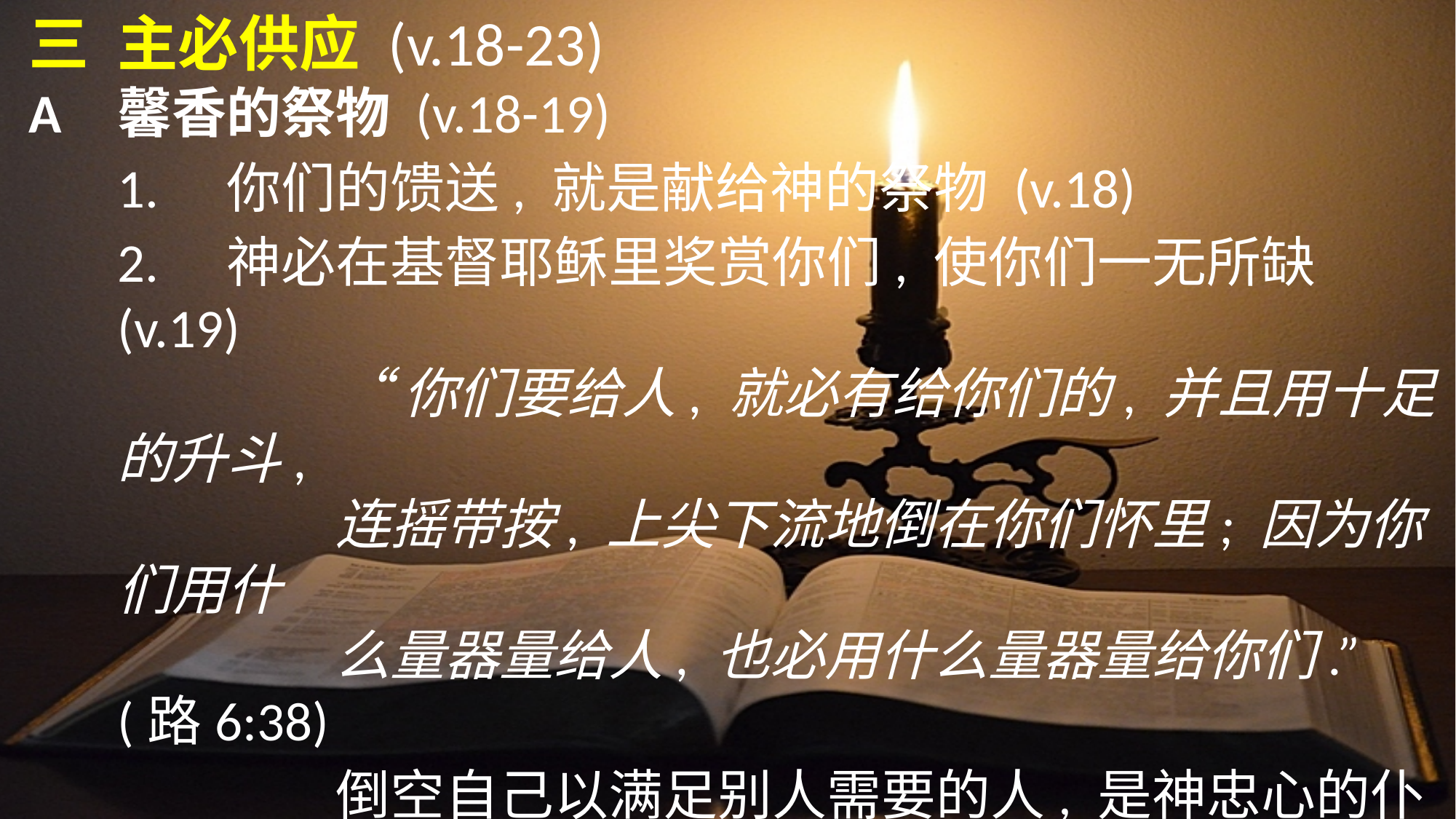

三	主必供应 (v.18-23)
A	馨香的祭物 (v.18-19)
 	1.	你们的馈送, 就是献给神的祭物 (v.18)
	2.	神必在基督耶稣里奖赏你们, 使你们一无所缺 (v.19)
			“你们要给人, 就必有给你们的, 并且用十足的升斗,
			连摇带按, 上尖下流地倒在你们怀里; 因为你们用什
			么量器量给人, 也必用什么量器量给你们.” (路6:38)
			倒空自己以满足别人需要的人, 是神忠心的仆人.
			这人必蒙神祝福, 成为神祝福人畅通无阻的管道.